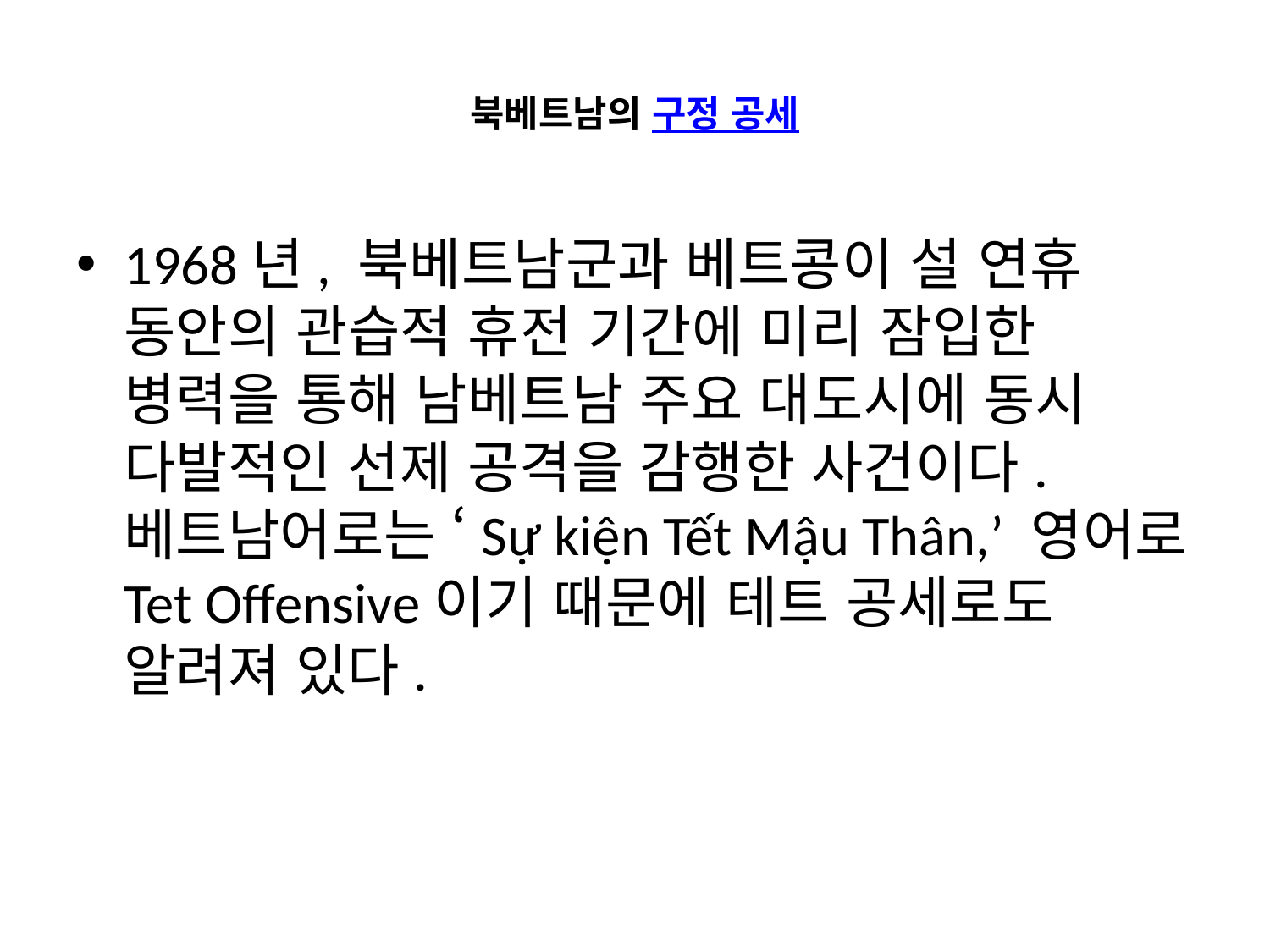

# 북베트남의 구정 공세
1968년, 북베트남군과 베트콩이 설 연휴 동안의 관습적 휴전 기간에 미리 잠입한 병력을 통해 남베트남 주요 대도시에 동시 다발적인 선제 공격을 감행한 사건이다. 베트남어로는 ‘Sự kiện Tết Mậu Thân,’ 영어로 Tet Offensive이기 때문에 테트 공세로도 알려져 있다.